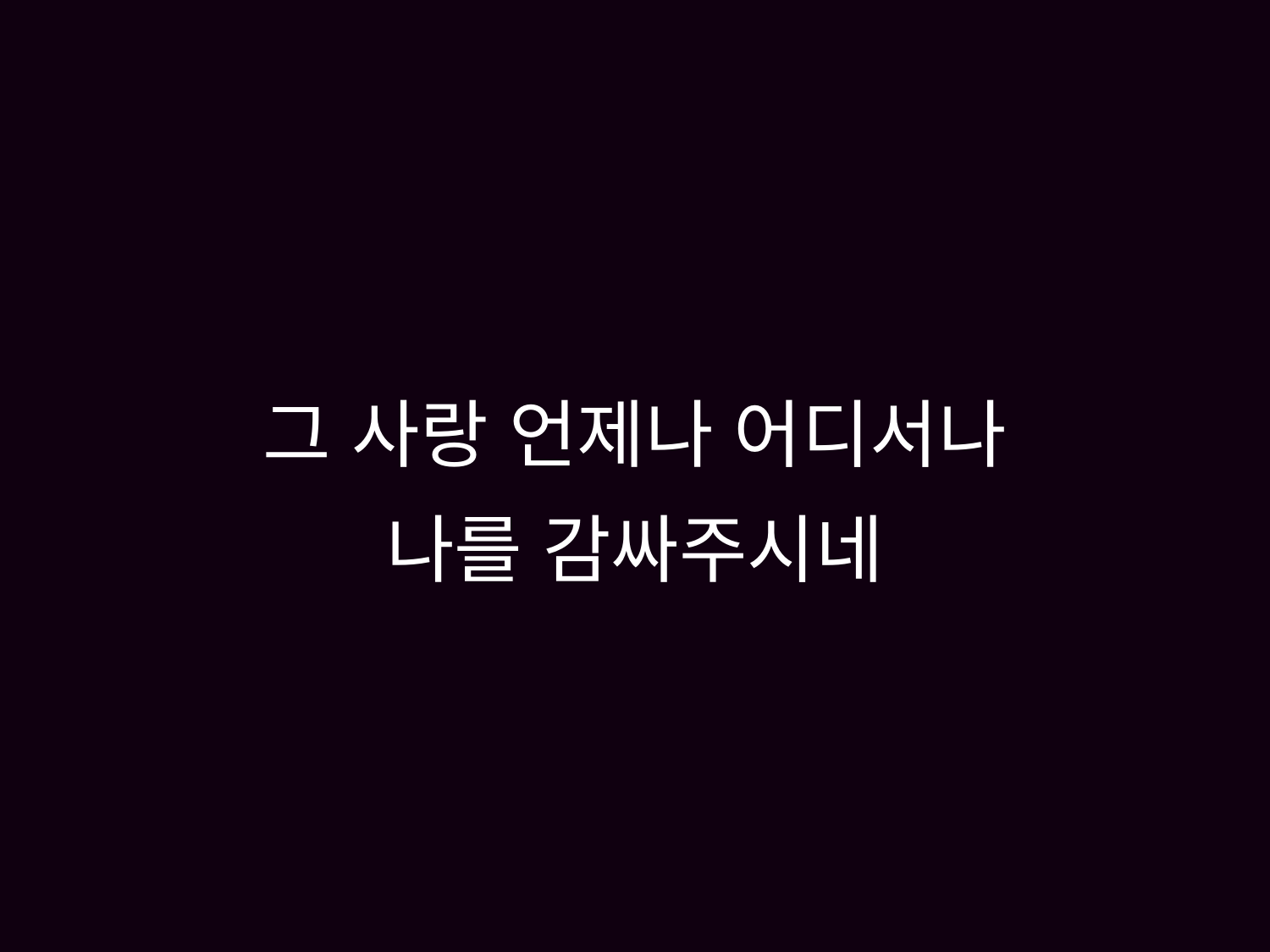

# 그 사랑 언제나 어디서나 나를 감싸주시네